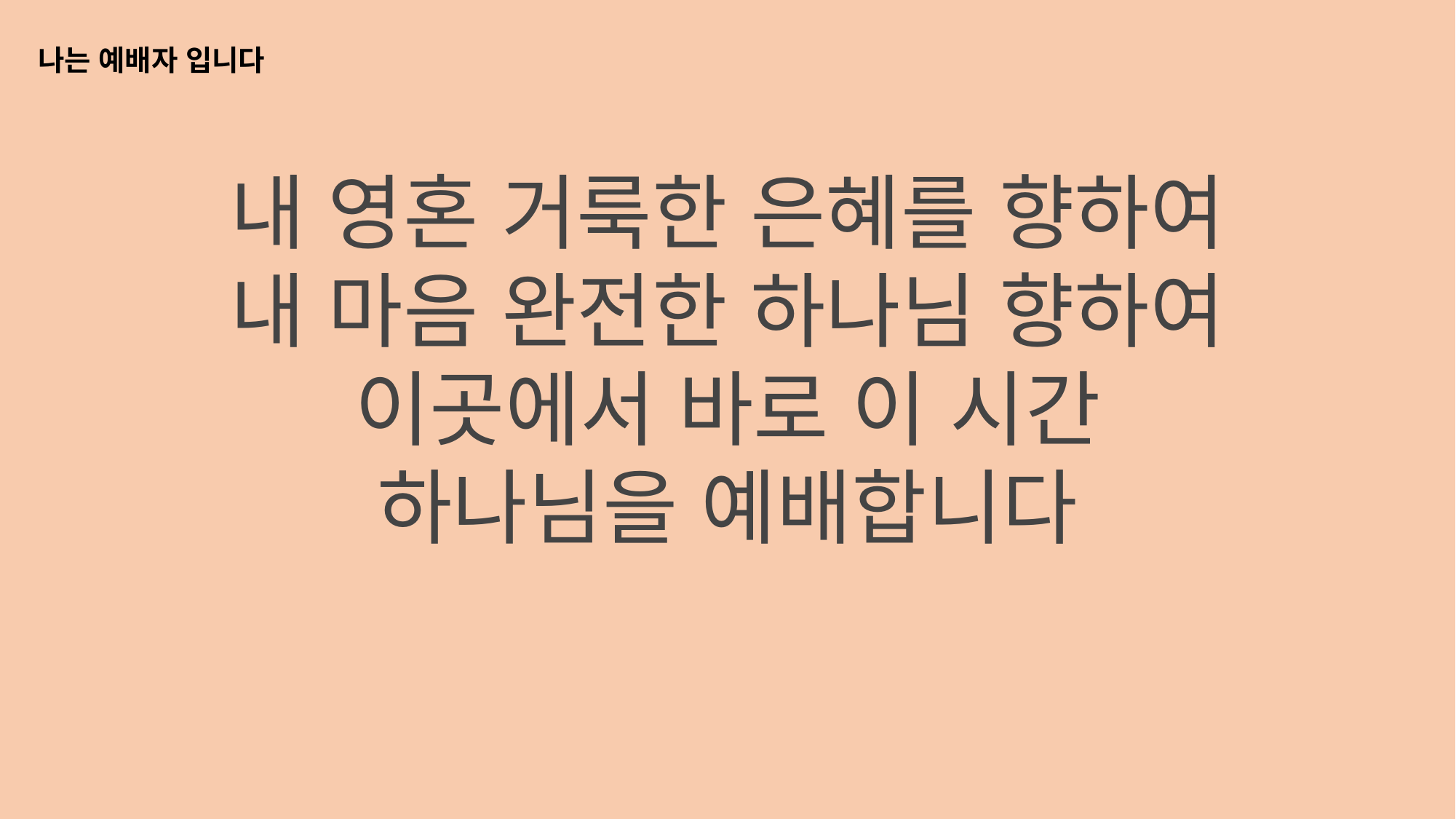

나는 예배자 입니다
내 영혼 거룩한 은혜를 향하여
내 마음 완전한 하나님 향하여
이곳에서 바로 이 시간
하나님을 예배합니다